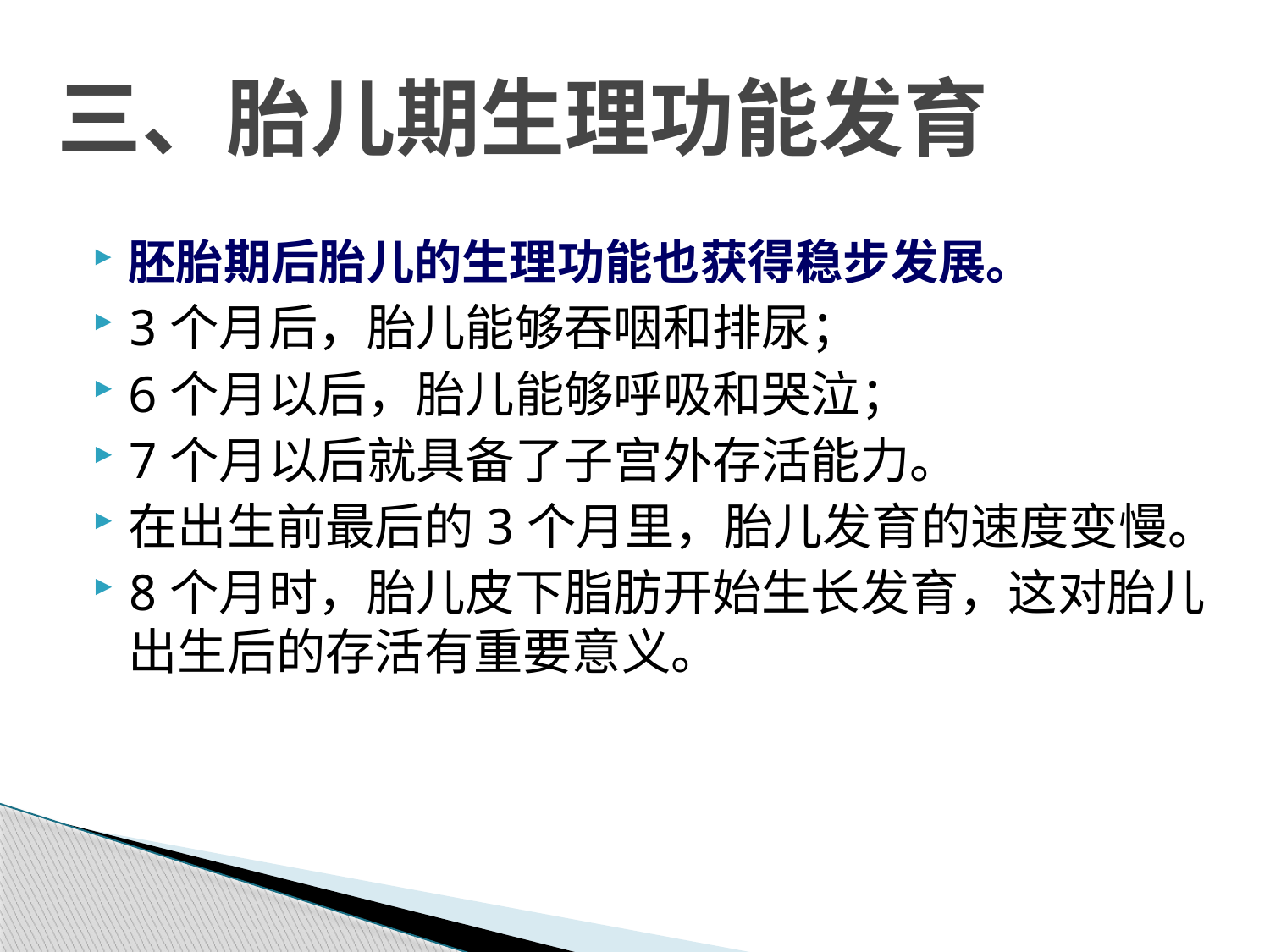

# 三、胎儿期生理功能发育
胚胎期后胎儿的生理功能也获得稳步发展。
3个月后，胎儿能够吞咽和排尿；
6个月以后，胎儿能够呼吸和哭泣；
7个月以后就具备了子宫外存活能力。
在出生前最后的3个月里，胎儿发育的速度变慢。
8个月时，胎儿皮下脂肪开始生长发育，这对胎儿出生后的存活有重要意义。